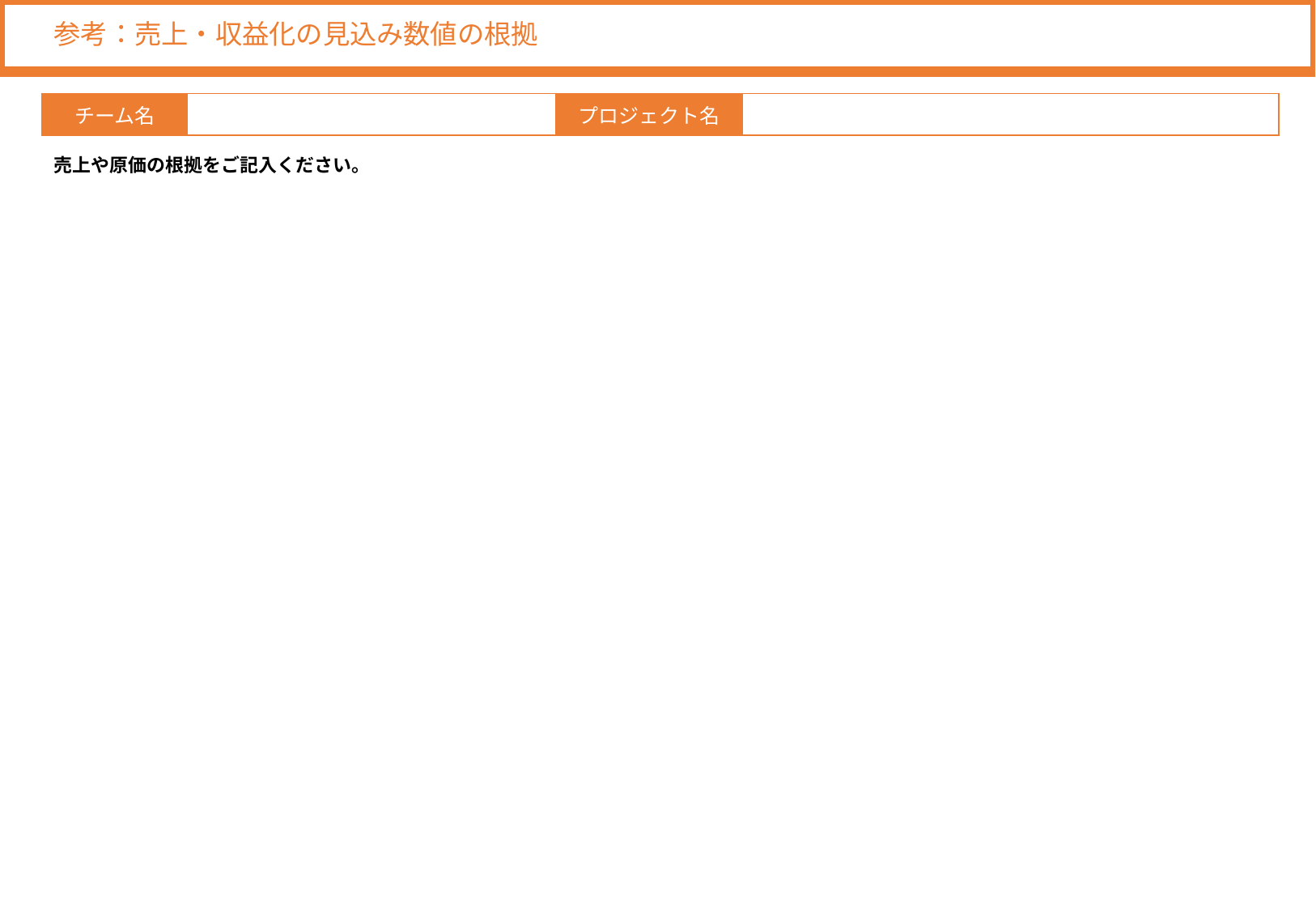

参考：売上・収益化の見込み数値の根拠

売上や原価の根拠をご記入ください。